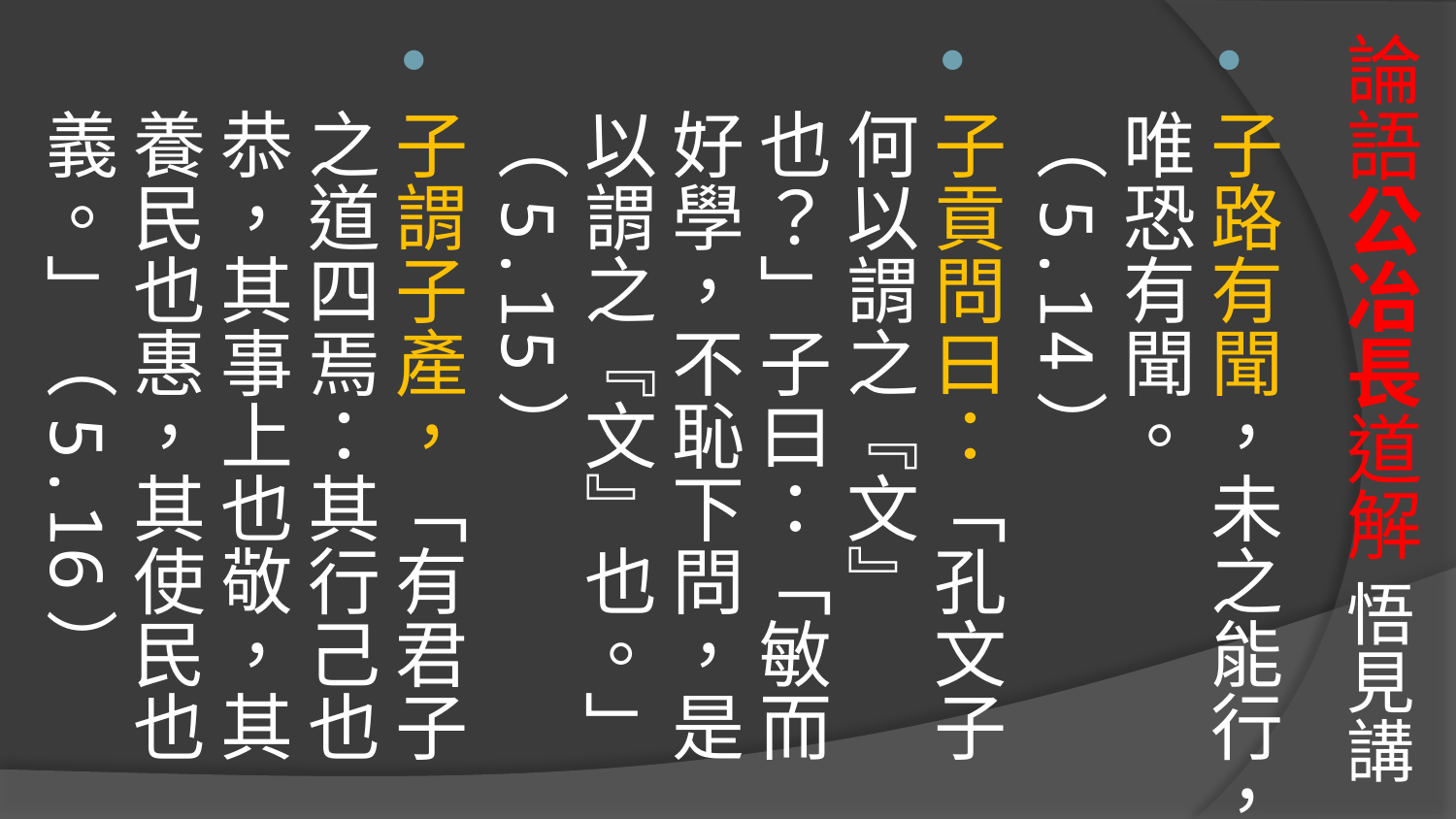

# 論語公冶長道解 悟見講
子路有聞，未之能行，唯恐有聞。（5.14）
子貢問曰：「孔文子何以謂之『文』也？」子曰：「敏而好學，不恥下問，是以謂之『文』也。」（5.15）
子謂子產，「有君子之道四焉：其行己也恭，其事上也敬，其養民也惠，其使民也義。」（5.16）